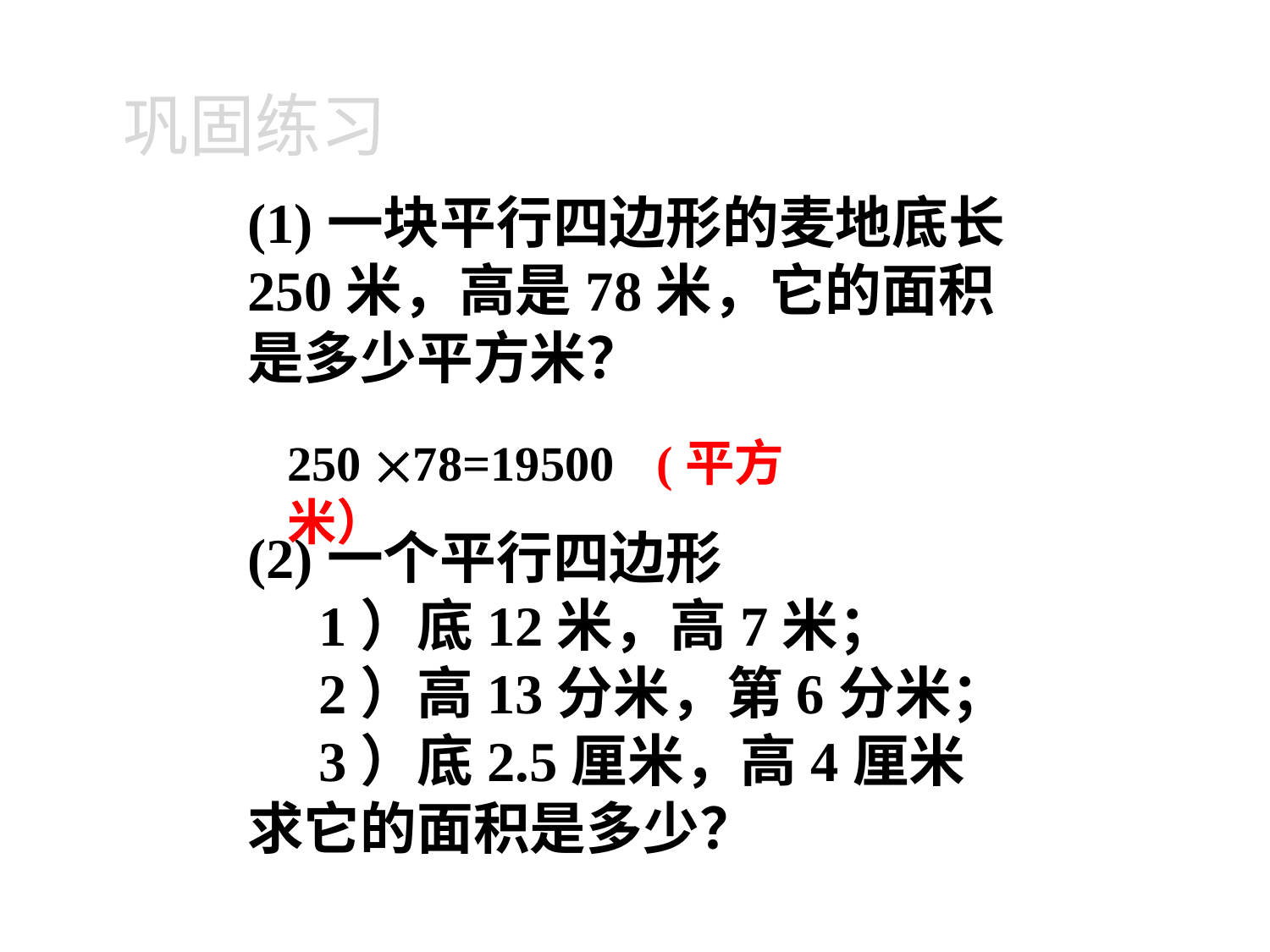

巩固练习
(1)一块平行四边形的麦地底长250米，高是78米，它的面积是多少平方米？
250 ×78=19500    (平方米）
(2)一个平行四边形
     1）底12米，高7米；
     2）高13分米，第6分米；
     3）底2.5厘米，高4厘米
求它的面积是多少？